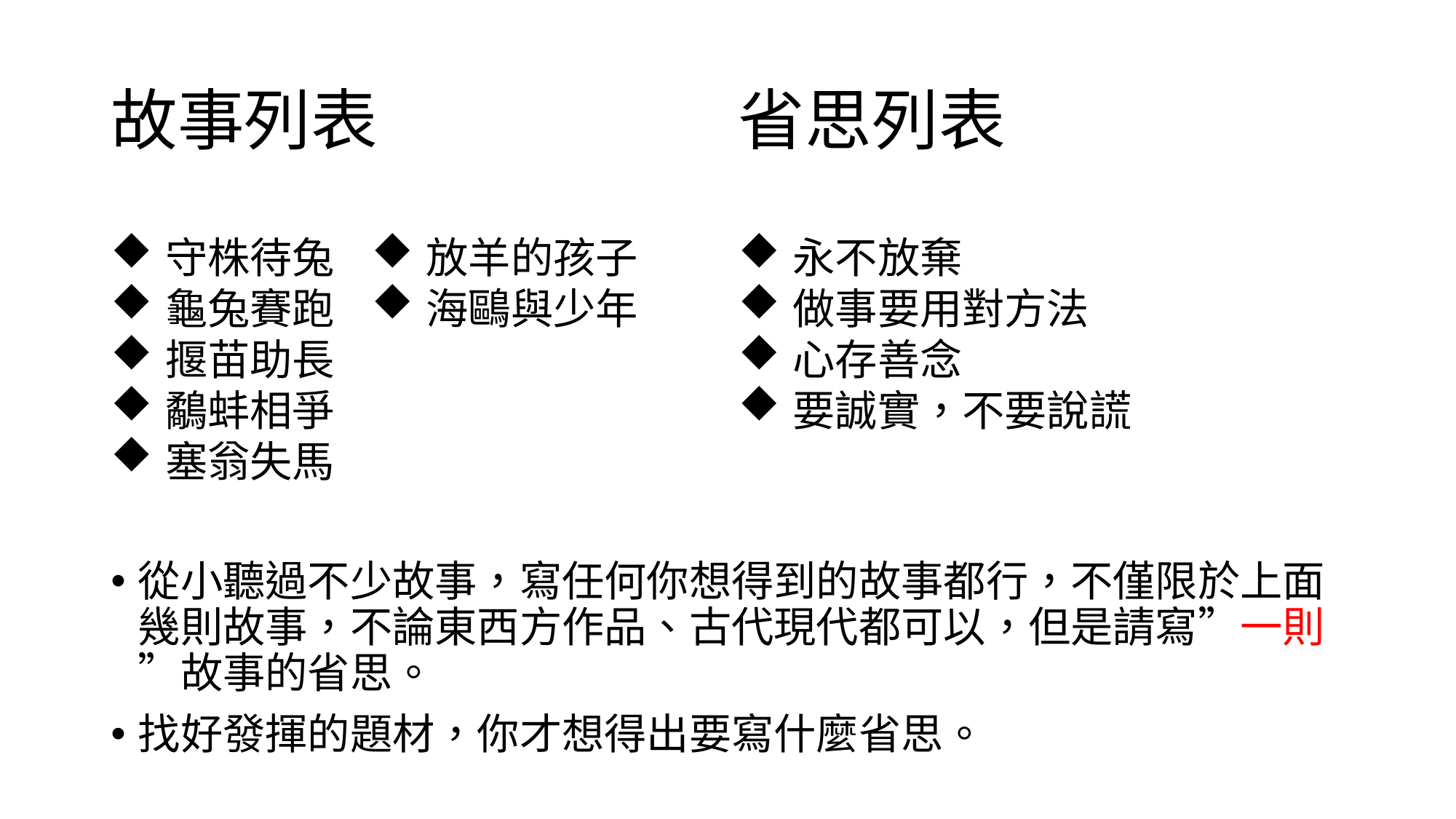

# 故事列表
省思列表
放羊的孩子
海鷗與少年

永不放棄
做事要用對方法
心存善念
要誠實，不要說謊

守株待兔
龜兔賽跑
揠苗助長
鷸蚌相爭
塞翁失馬
從小聽過不少故事，寫任何你想得到的故事都行，不僅限於上面幾則故事，不論東西方作品、古代現代都可以，但是請寫”一則”故事的省思。
找好發揮的題材，你才想得出要寫什麼省思。